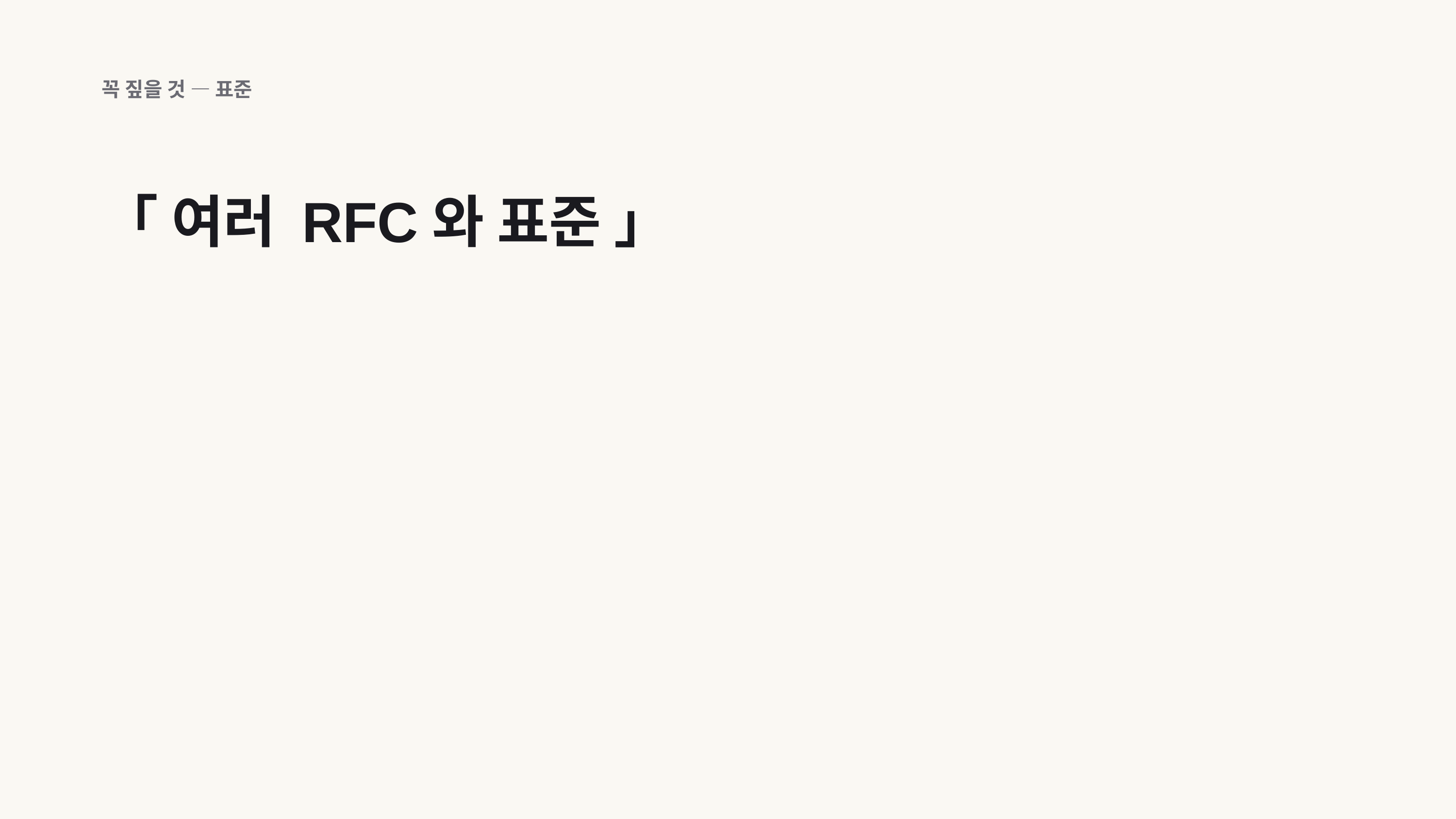

꼭 짚을 것 — 표준
「 여러 RFC와 표준 」